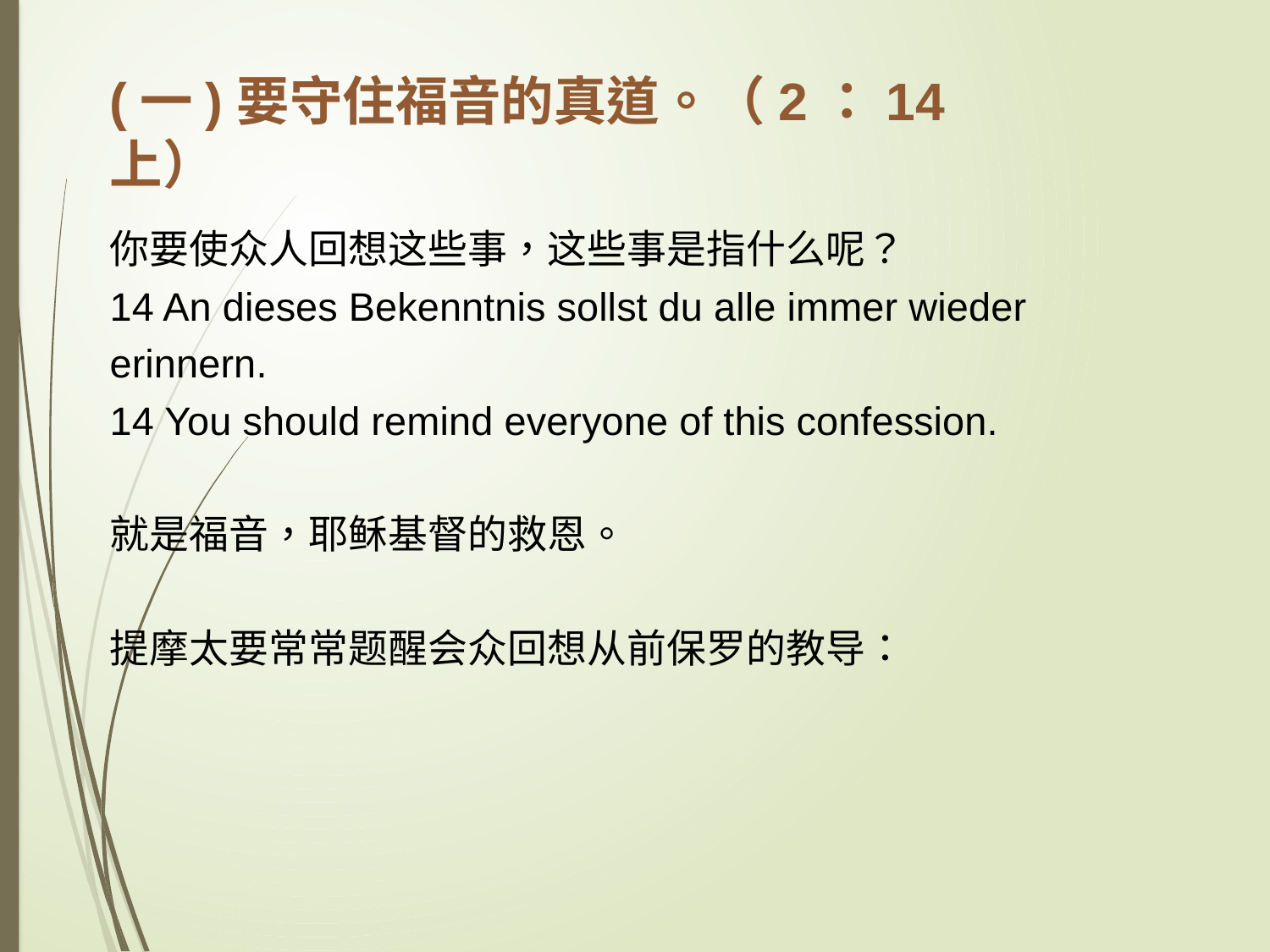

(一)	要守住福音的真道。（2：14上）
你要使众人回想这些事，这些事是指什么呢？
14 An dieses Bekenntnis sollst du alle immer wieder erinnern.
14 You should remind everyone of this confession.

就是福音，耶稣基督的救恩。

提摩太要常常题醒会众回想从前保罗的教导：